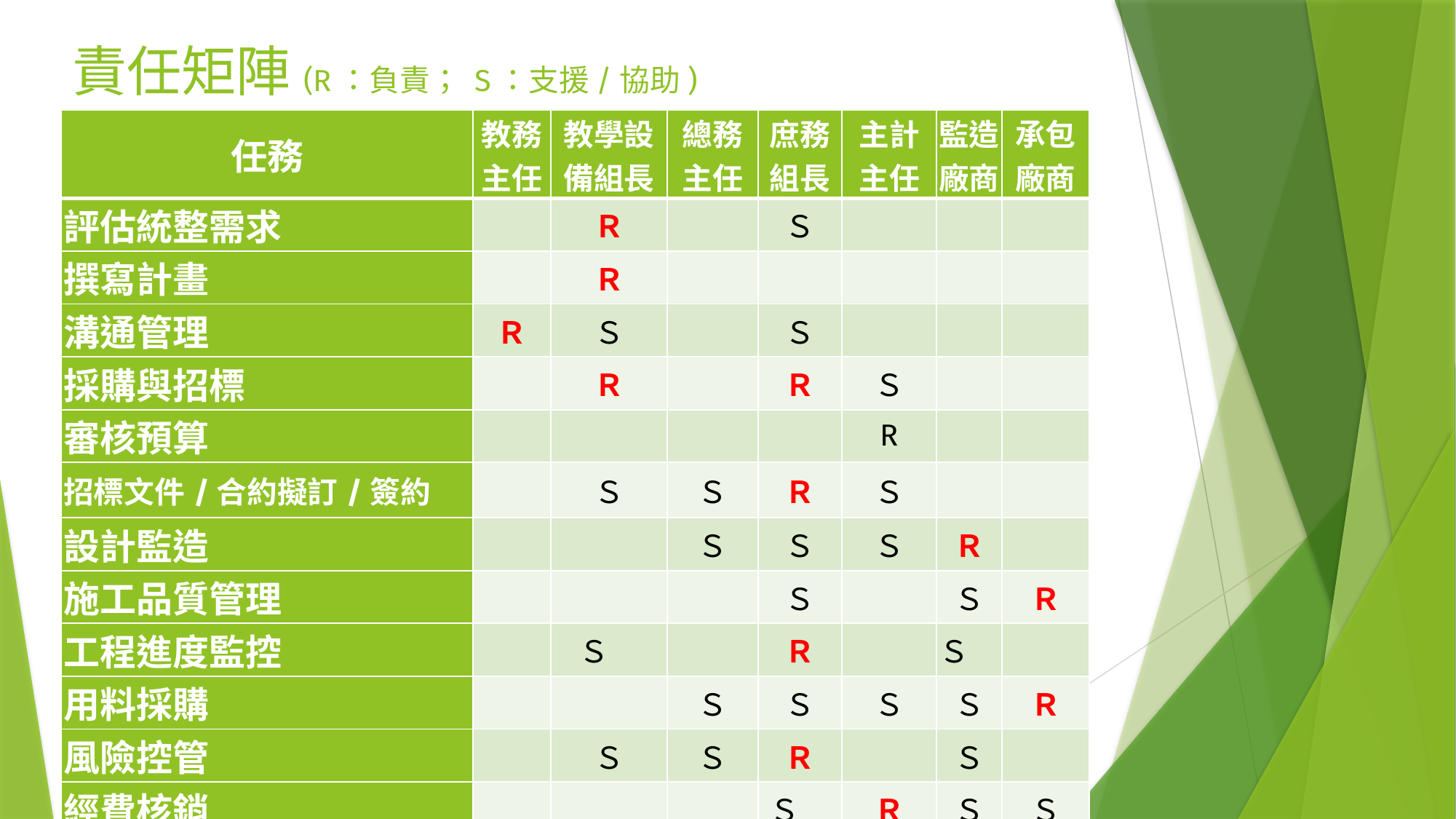

# 責任矩陣(R：負責； S：支援/協助)
| 任務 | 教務主任 | 教學設 備組長 | 總務主任 | 庶務組長 | 主計主任 | 監造廠商 | 承包廠商 |
| --- | --- | --- | --- | --- | --- | --- | --- |
| 評估統整需求 |  | Ｒ |  | Ｓ |  |  |  |
| 撰寫計畫 |  | Ｒ |  |  |  |  |  |
| 溝通管理 | Ｒ | Ｓ |  | Ｓ |  |  |  |
| 採購與招標 |  | Ｒ |  | Ｒ | Ｓ |  |  |
| 審核預算 |  |  |  |  | R |  |  |
| 招標文件/合約擬訂/簽約 |  | Ｓ | Ｓ | Ｒ | Ｓ |  |  |
| 設計監造 |  |  | Ｓ | Ｓ | Ｓ | Ｒ |  |
| 施工品質管理 |  |  |  | Ｓ |  | Ｓ | Ｒ |
| 工程進度監控 |  | Ｓ |  | Ｒ |  | Ｓ |  |
| 用料採購 |  |  | Ｓ | Ｓ | Ｓ | Ｓ | Ｒ |
| 風險控管 |  | Ｓ | Ｓ | Ｒ |  | Ｓ |  |
| 經費核銷 |  |  |  | Ｓ | Ｒ | Ｓ | Ｓ |
| 驗收 | Ｒ |  |  |  | Ｓ | Ｓ | Ｓ |
| 提交結案報告 |  |  | Ｓ | Ｒ | Ｓ |  |  |